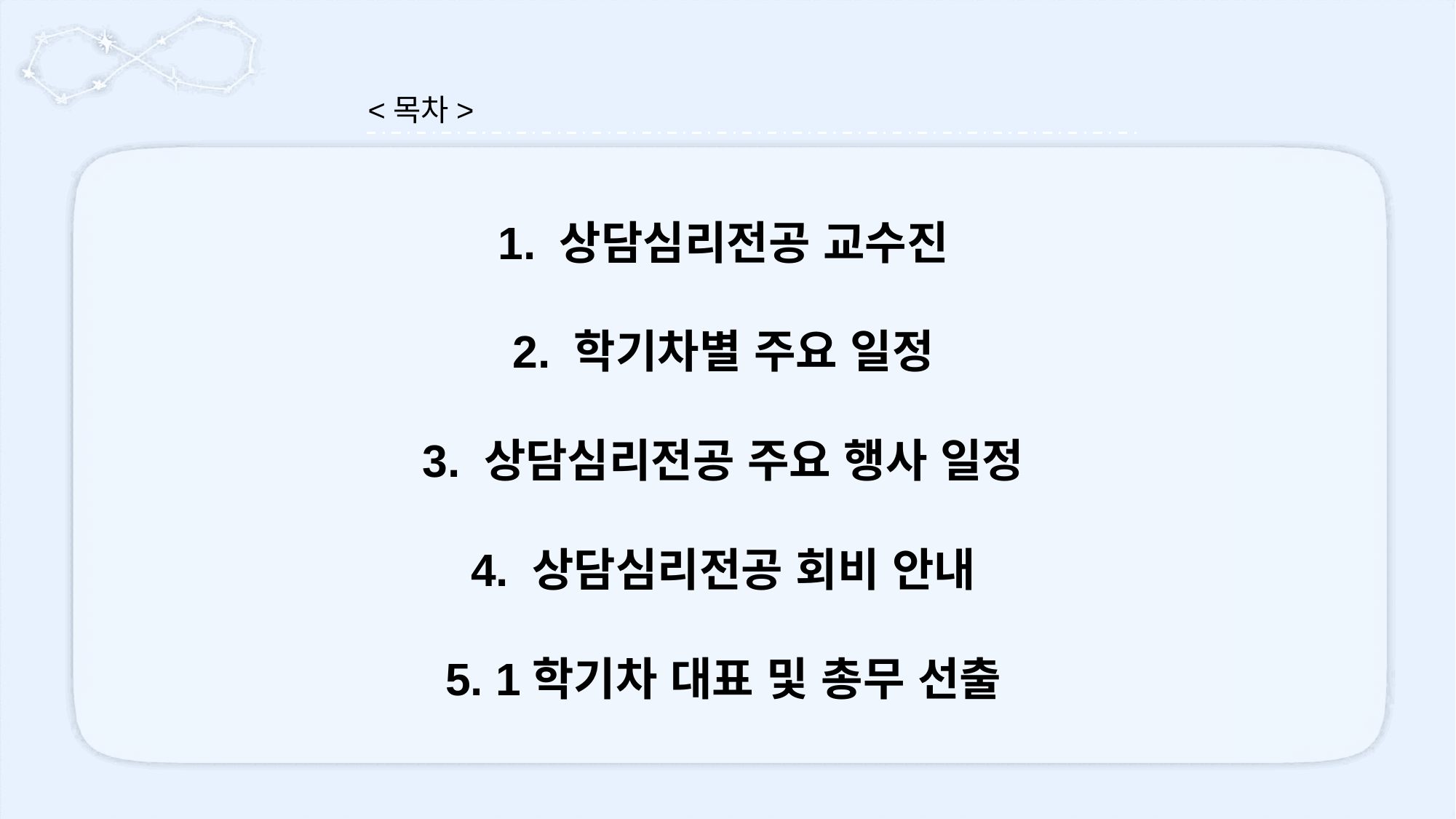

<목차>
1. 상담심리전공 교수진

2. 학기차별 주요 일정

3. 상담심리전공 주요 행사 일정

4. 상담심리전공 회비 안내

5. 1학기차 대표 및 총무 선출